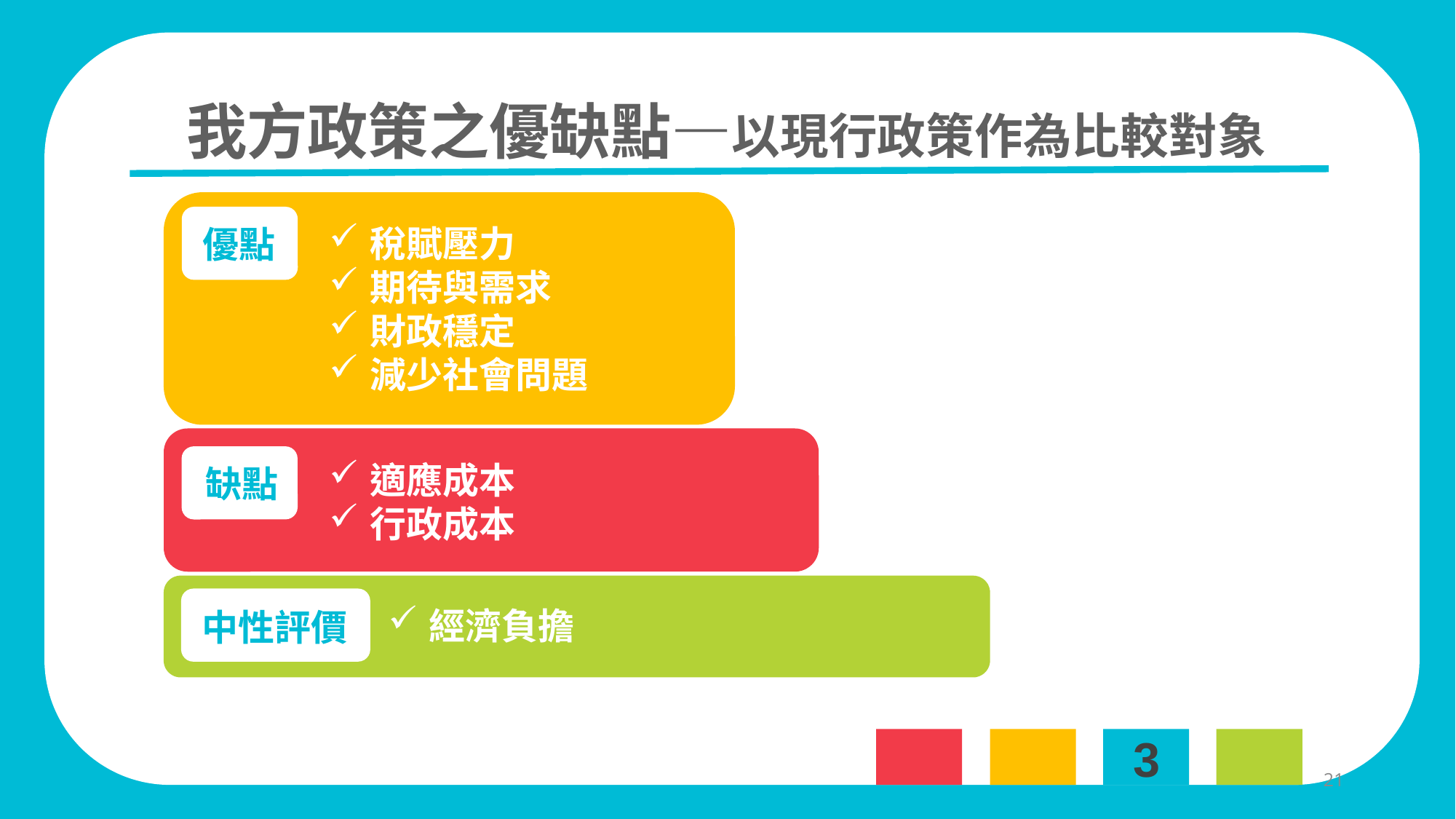

我方政策之優缺點—以現行政策作為比較對象

優點
稅賦壓力
期待與需求
財政穩定
減少社會問題

適應成本
行政成本
缺點

經濟負擔
中性評價

3

21